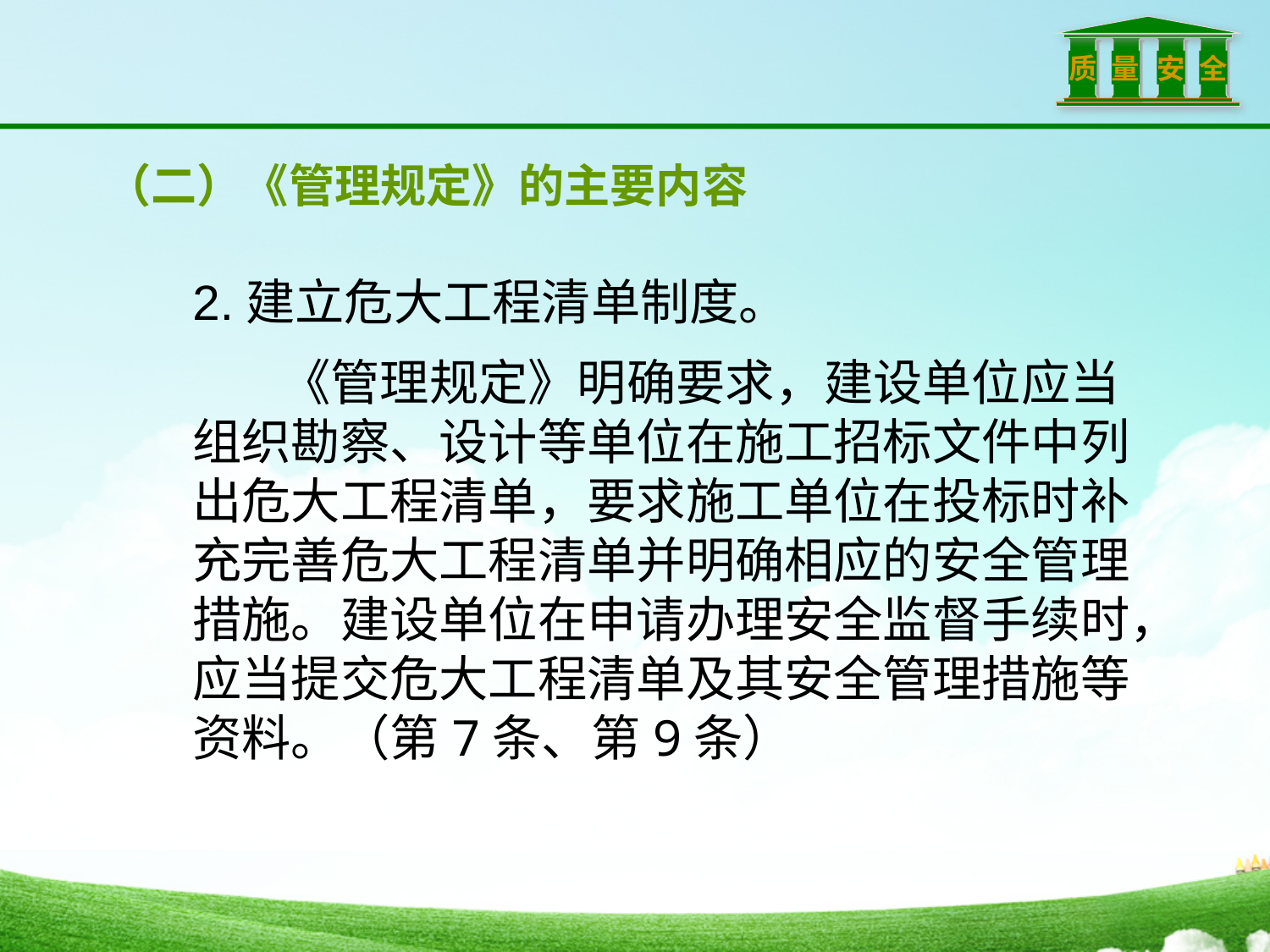

（二）《管理规定》的主要内容
2.建立危大工程清单制度。
       《管理规定》明确要求，建设单位应当组织勘察、设计等单位在施工招标文件中列出危大工程清单，要求施工单位在投标时补充完善危大工程清单并明确相应的安全管理措施。建设单位在申请办理安全监督手续时，应当提交危大工程清单及其安全管理措施等资料。（第7条、第9条）